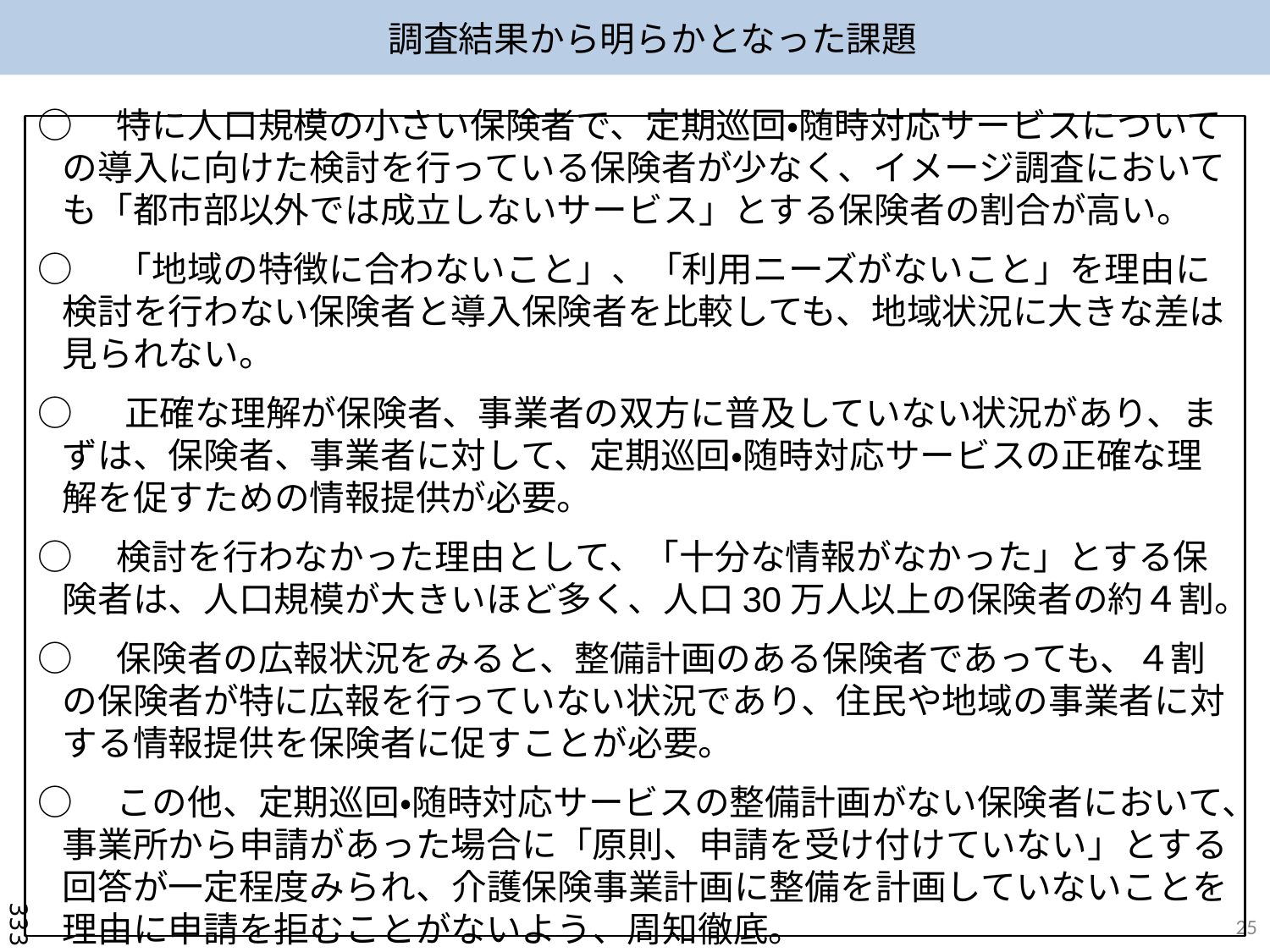

調査結果から明らかとなった課題

○　特に人口規模の小さい保険者で、定期巡回・随時対応サービスについての導入に向けた検討を行っている保険者が少なく、イメージ調査においても「都市部以外では成立しないサービス」とする保険者の割合が高い。

○　「地域の特徴に合わないこと」、「利用ニーズがないこと」を理由に検討を行わない保険者と導入保険者を比較しても、地域状況に大きな差は見られない。

○ 　正確な理解が保険者、事業者の双方に普及していない状況があり、まずは、保険者、事業者に対して、定期巡回・随時対応サービスの正確な理解を促すための情報提供が必要。

○　検討を行わなかった理由として、「十分な情報がなかった」とする保険者は、人口規模が大きいほど多く、人口30万人以上の保険者の約４割。

○　保険者の広報状況をみると、整備計画のある保険者であっても、４割の保険者が特に広報を行っていない状況であり、住民や地域の事業者に対する情報提供を保険者に促すことが必要。

○　この他、定期巡回・随時対応サービスの整備計画がない保険者において、事業所から申請があった場合に「原則、申請を受け付けていない」とする回答が一定程度みられ、介護保険事業計画に整備を計画していないことを理由に申請を拒むことがないよう、周知徹底。

25
333